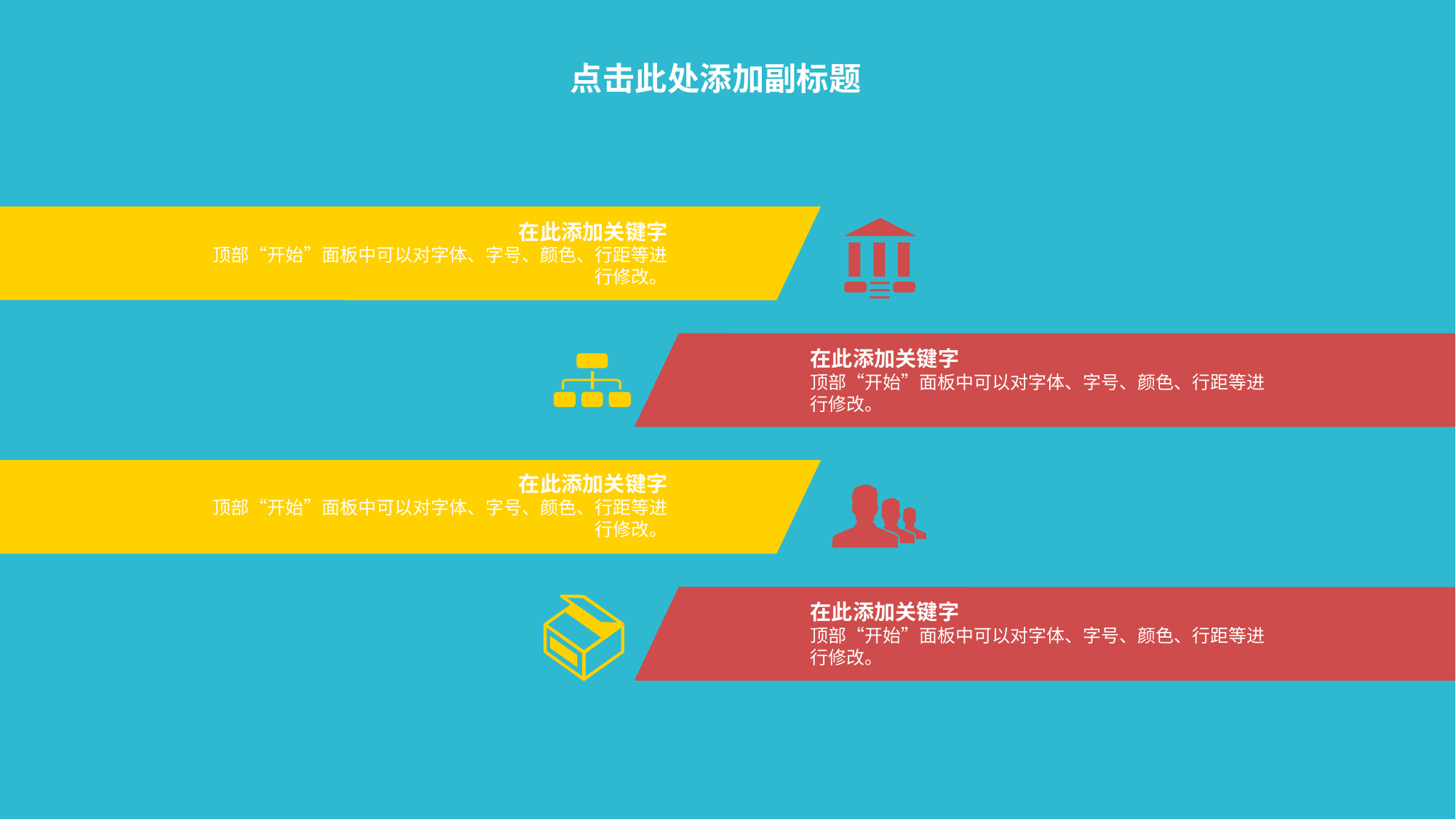

点击此处添加副标题

在此添加关键字
顶部“开始”面板中可以对字体、字号、颜色、行距等进行修改。

在此添加关键字
顶部“开始”面板中可以对字体、字号、颜色、行距等进行修改。

在此添加关键字
顶部“开始”面板中可以对字体、字号、颜色、行距等进行修改。

在此添加关键字
顶部“开始”面板中可以对字体、字号、颜色、行距等进行修改。